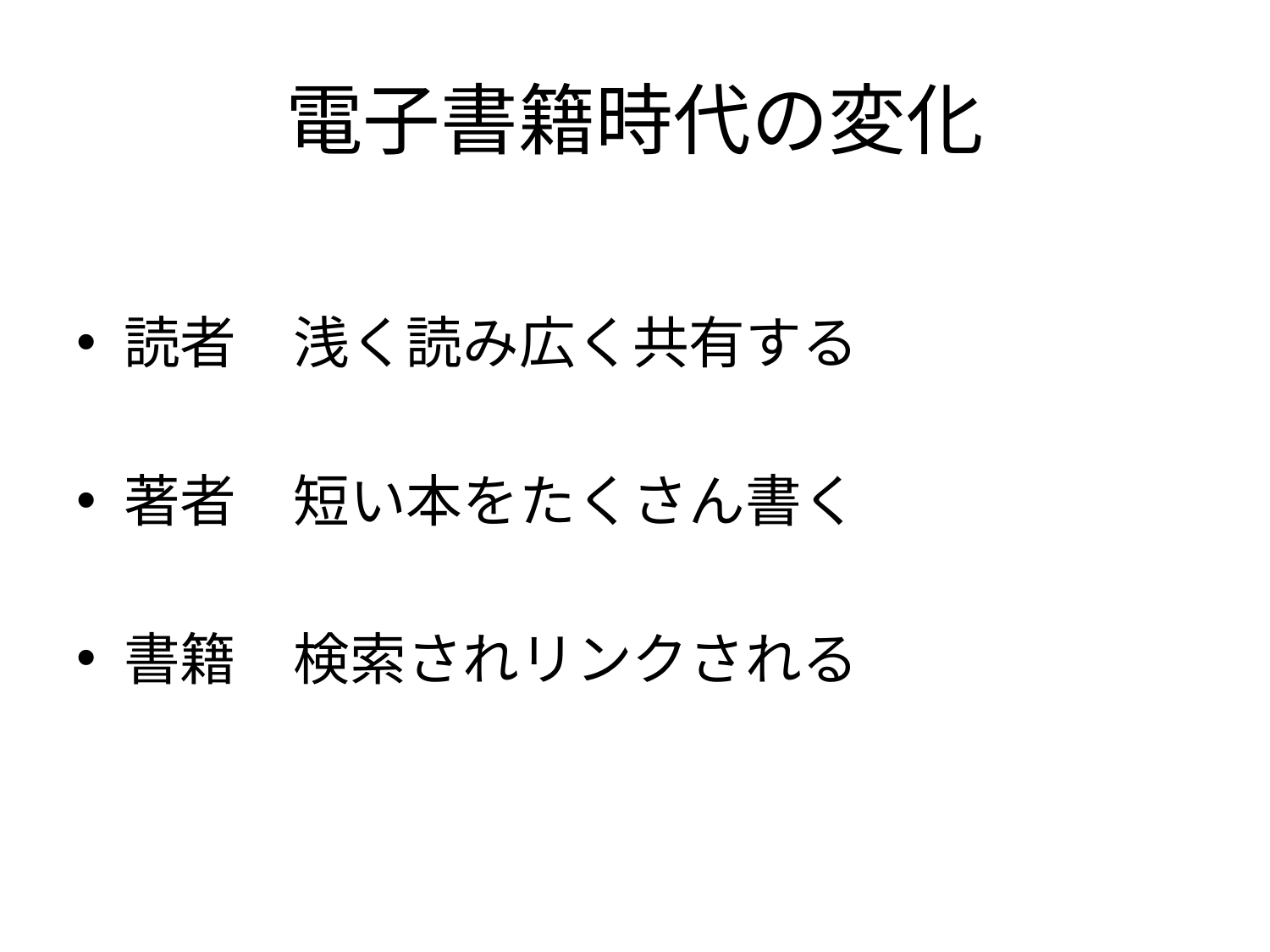

# 電子書籍時代の変化

読者　浅く読み広く共有する

著者　短い本をたくさん書く

書籍　検索されリンクされる